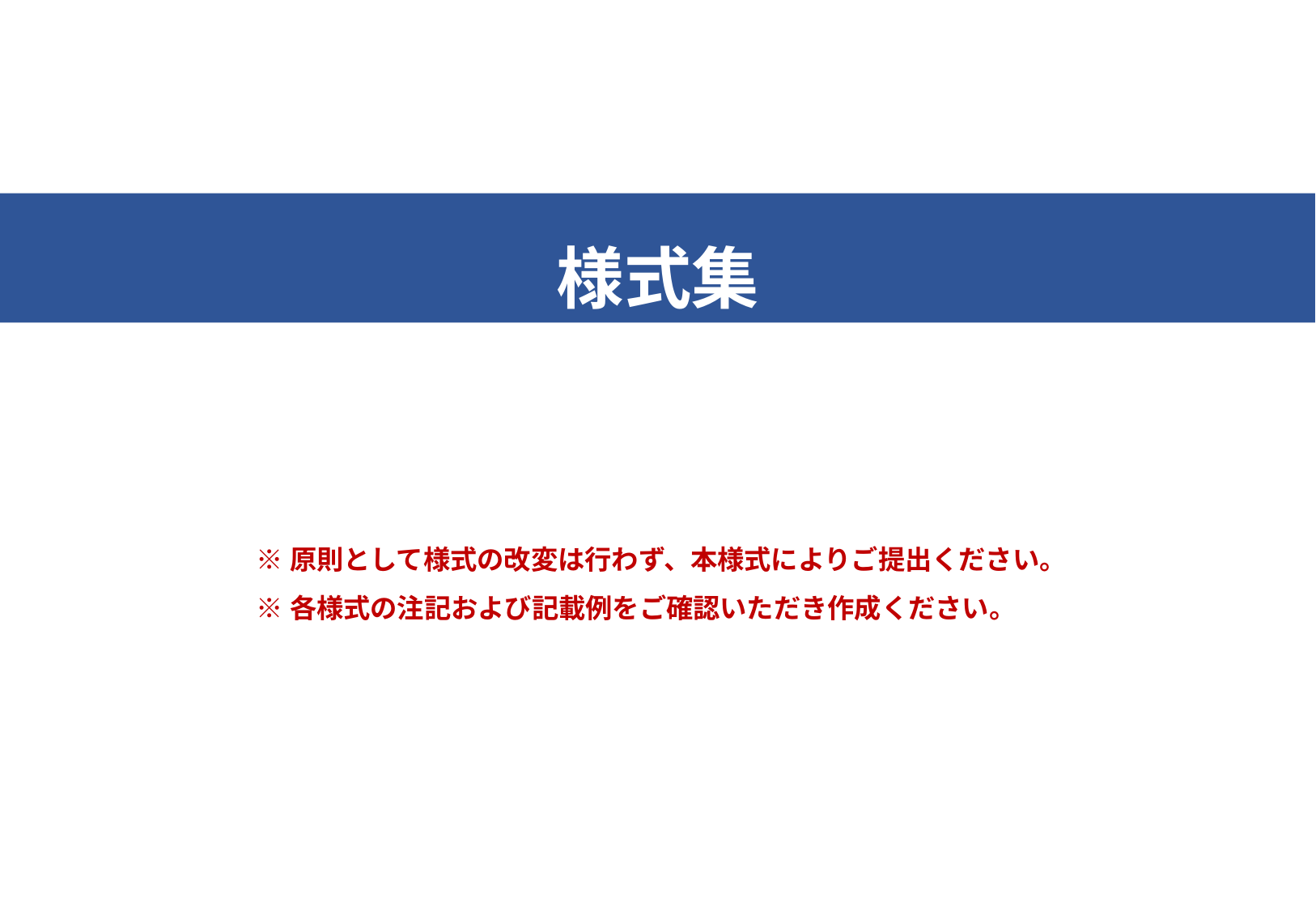

様式集
※原則として様式の改変は行わず、本様式によりご提出ください。
※各様式の注記および記載例をご確認いただき作成ください。